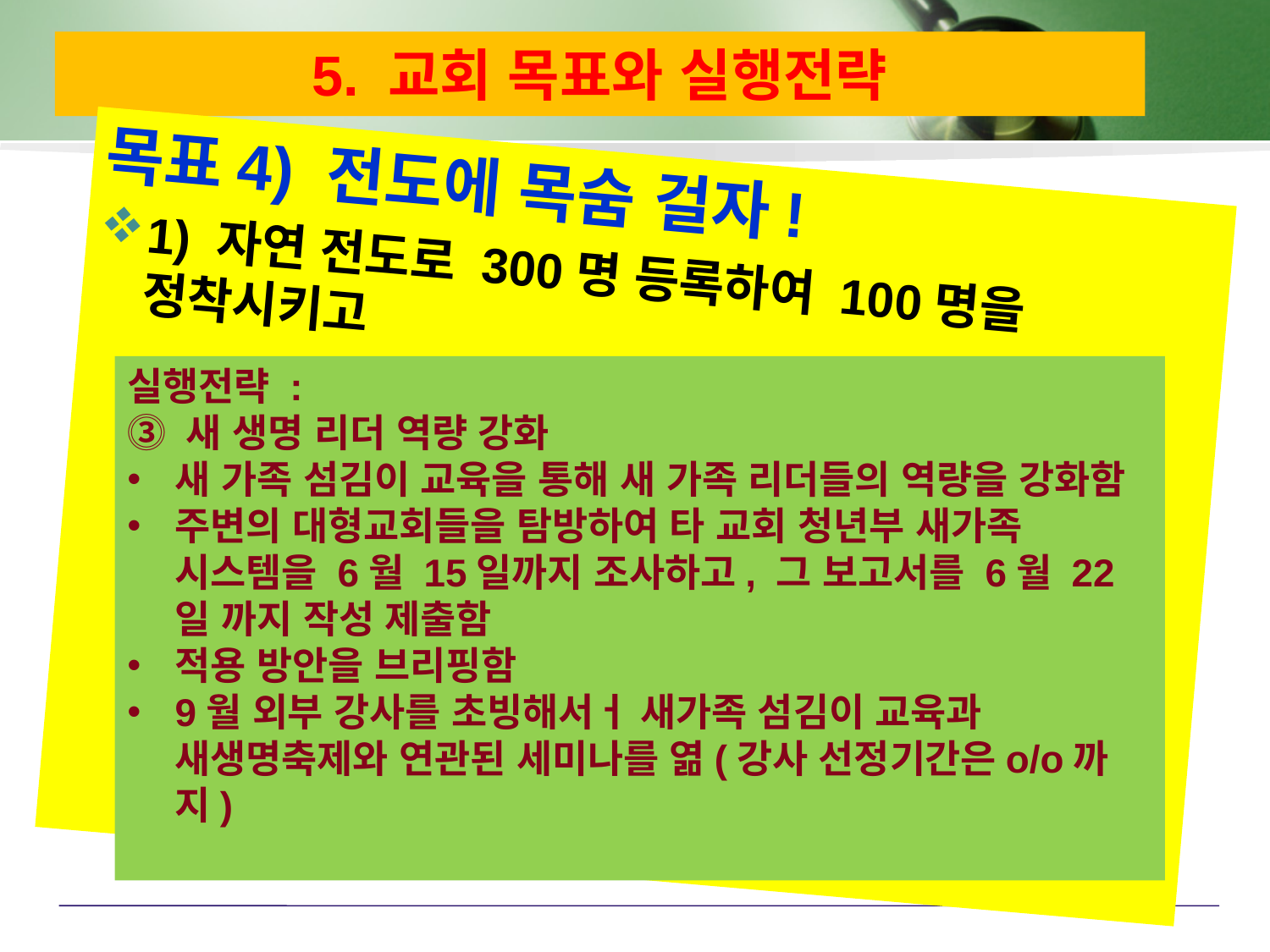

# 5. 교회 목표와 실행전략
목표4) 전도에 목숨 걸자!
1) 자연 전도로 300명 등록하여 100명을 정착시키고

실행전략 :
⓷ 새 생명 리더 역량 강화
새 가족 섬김이 교육을 통해 새 가족 리더들의 역량을 강화함
주변의 대형교회들을 탐방하여 타 교회 청년부 새가족 시스템을 6월 15일까지 조사하고, 그 보고서를 6월 22일 까지 작성 제출함
적용 방안을 브리핑함
9월 외부 강사를 초빙해서ㅓ 새가족 섬김이 교육과 새생명축제와 연관된 세미나를 엶(강사 선정기간은o/o까지)